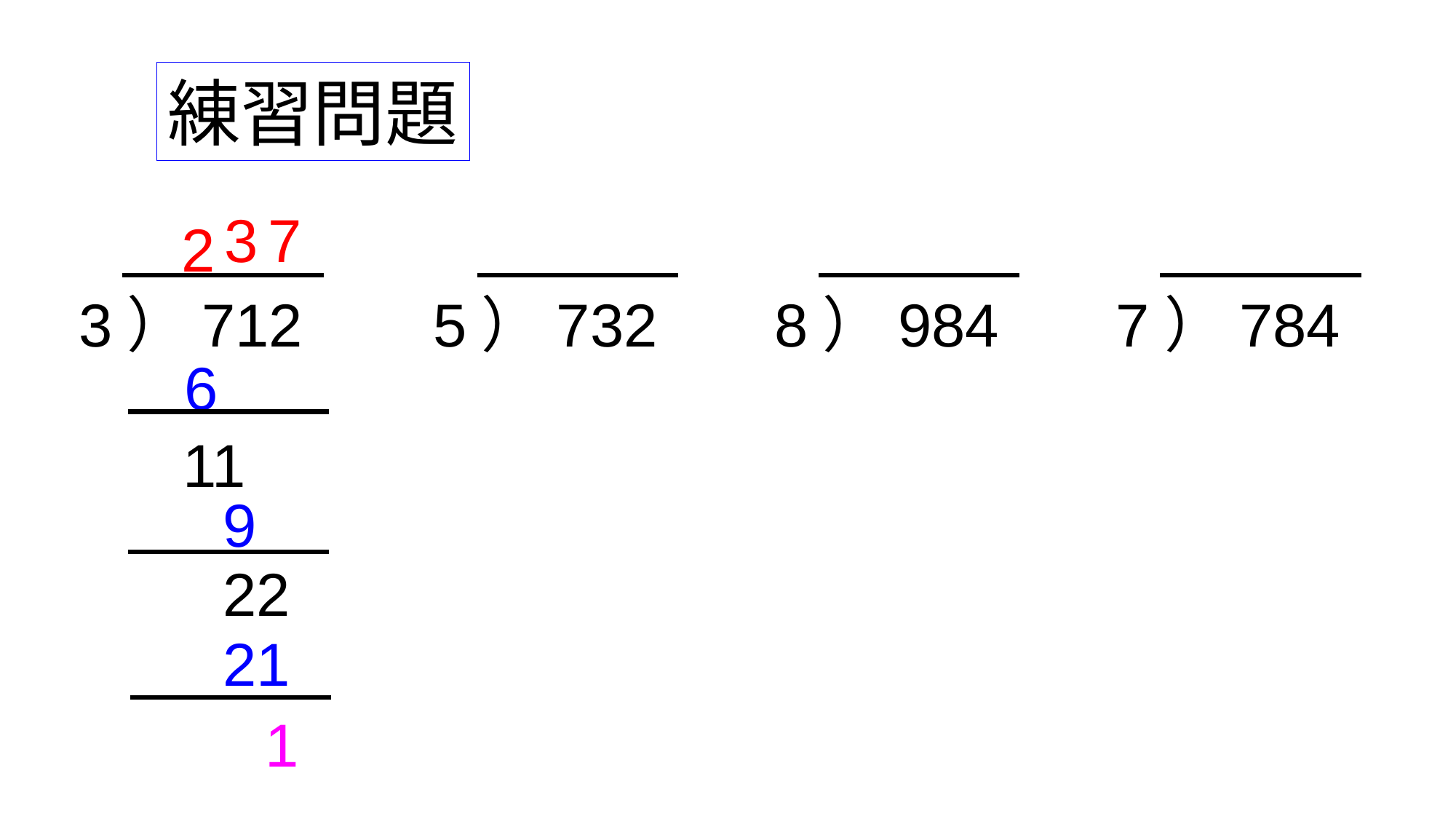

練習問題
2
3
7
3）712
5）732
8）984
7）784
6
11
9
22
21
1